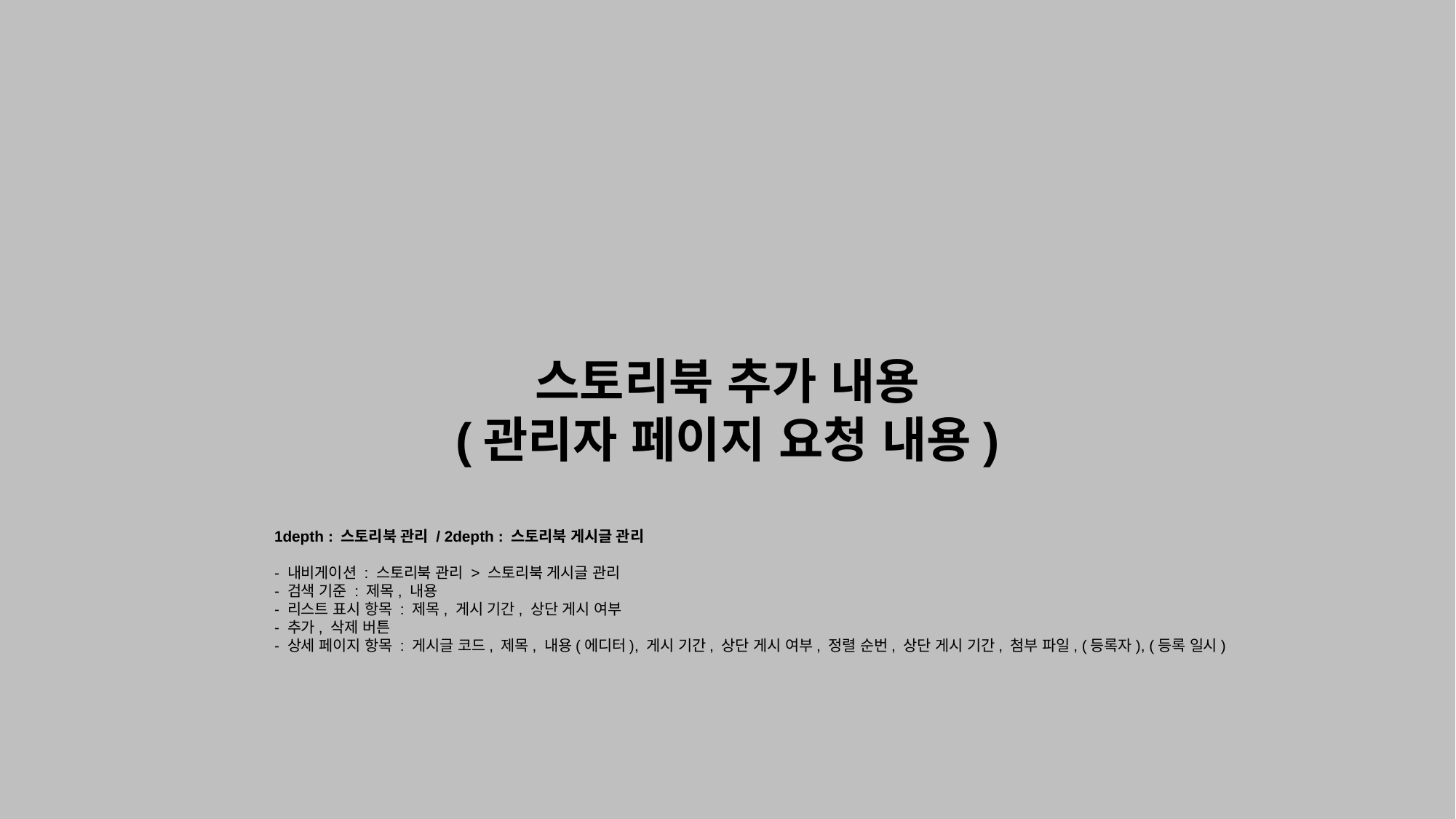

스토리북 추가 내용
(관리자 페이지 요청 내용)
1depth : 스토리북 관리 / 2depth : 스토리북 게시글 관리

- 내비게이션 : 스토리북 관리 > 스토리북 게시글 관리
- 검색 기준 : 제목, 내용
- 리스트 표시 항목 : 제목, 게시 기간, 상단 게시 여부
- 추가, 삭제 버튼
- 상세 페이지 항목 : 게시글 코드, 제목, 내용(에디터), 게시 기간, 상단 게시 여부, 정렬 순번, 상단 게시 기간, 첨부 파일, (등록자), (등록 일시)